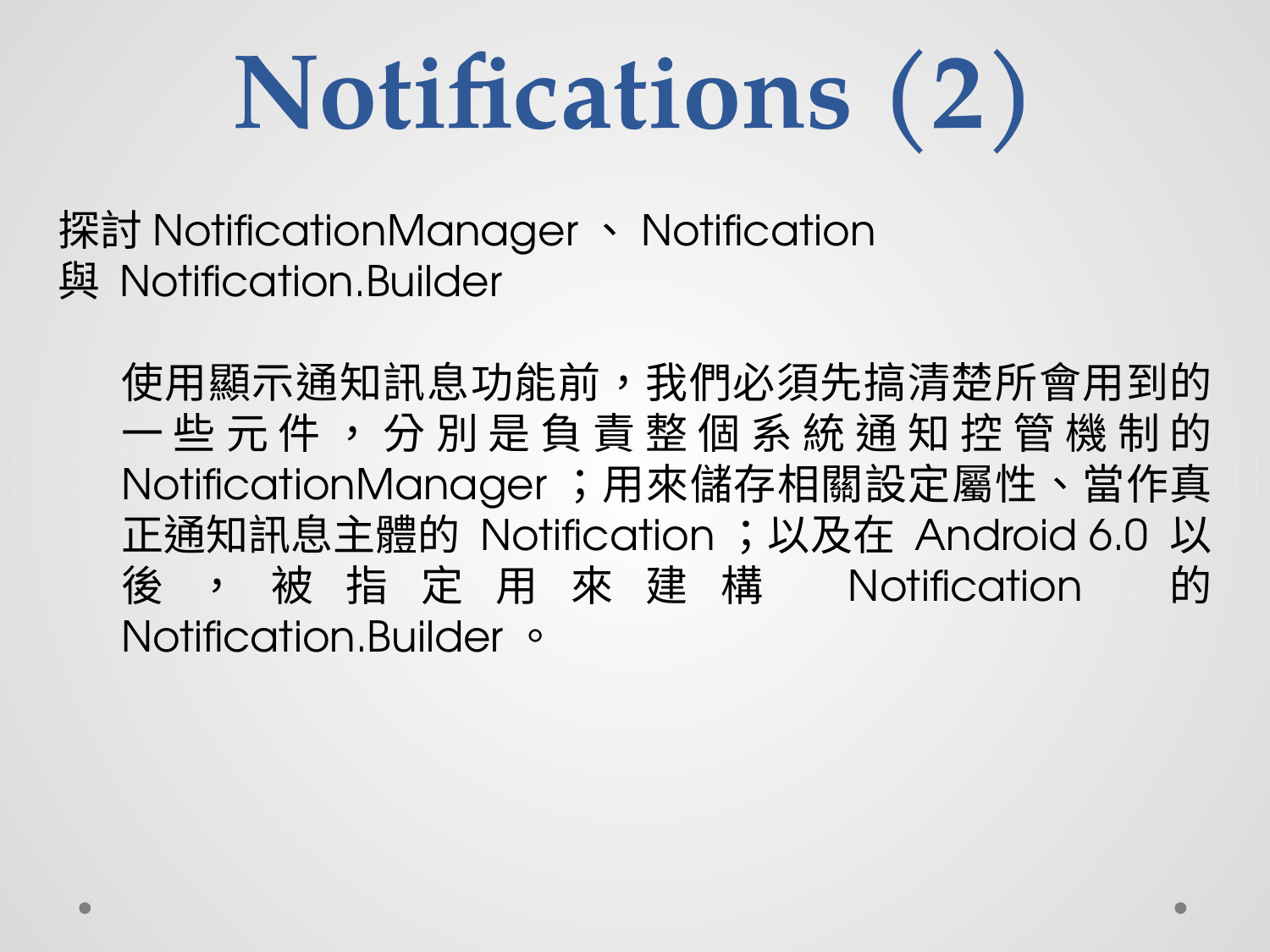

# Notifications (2)

探討NotificationManager、Notification 與 Notification.Builder

使用顯示通知訊息功能前，我們必須先搞清楚所會用到的一些元件，分別是負責整個系統通知控管機制的 NotificationManager；用來儲存相關設定屬性、當作真正通知訊息主體的 Notification；以及在 Android 6.0 以後，被指定用來建構 Notification 的 Notification.Builder。